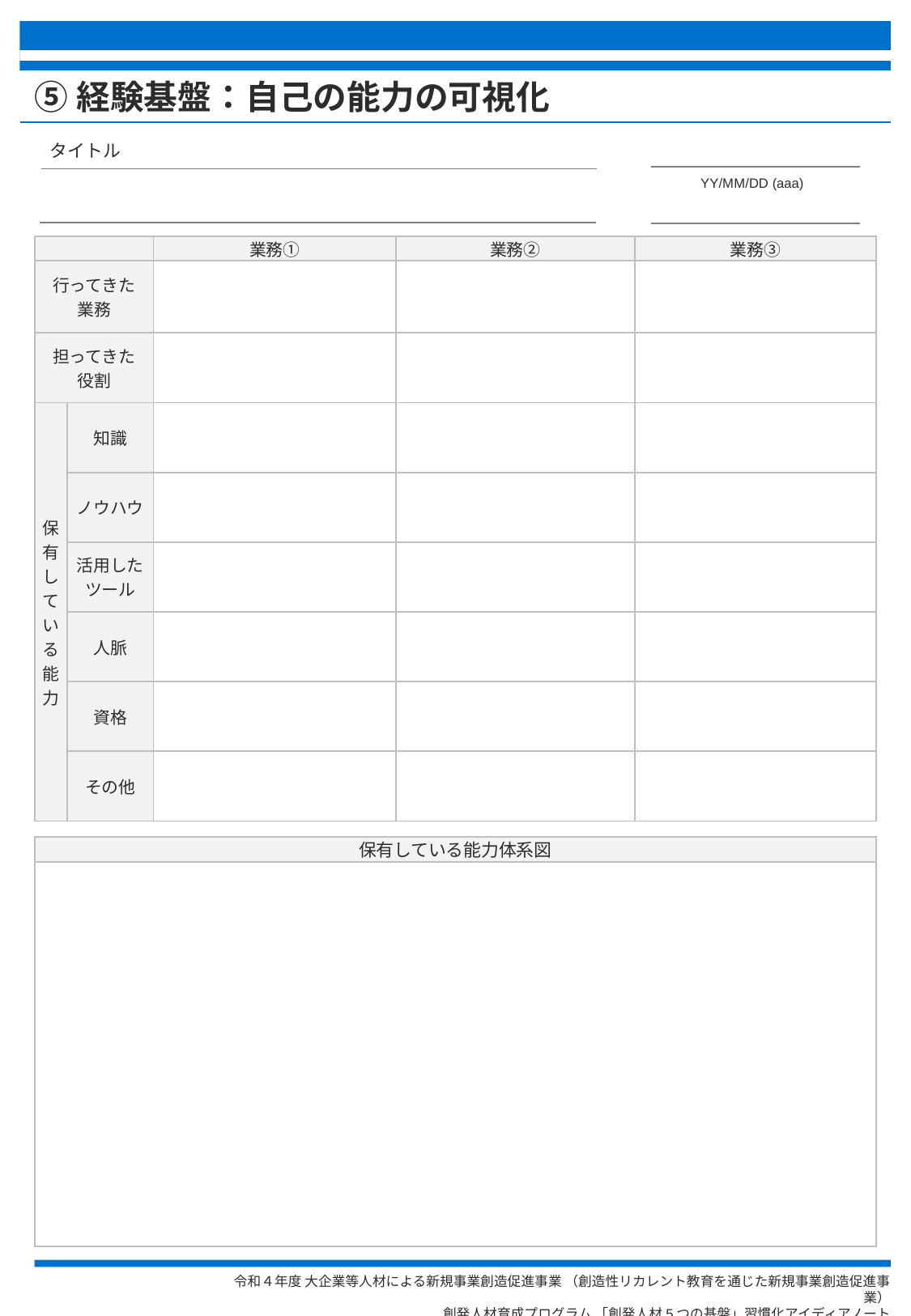

# ⑤経験基盤：自己の能力の可視化
タイトル
YY/MM/DD (aaa)
|  |  | 業務① | 業務② | 業務③ |
| --- | --- | --- | --- | --- |
| 行ってきた 業務 |  |  |  |  |
| 担ってきた 役割 |  |  |  |  |
| 保有している能力 | 知識 |  |  |  |
|  | ノウハウ |  |  |  |
|  | 活用した ツール |  |  |  |
|  | 人脈 |  |  |  |
|  | 資格 |  |  |  |
|  | その他 |  |  |  |
| 保有している能力体系図 |
| --- |
|  |